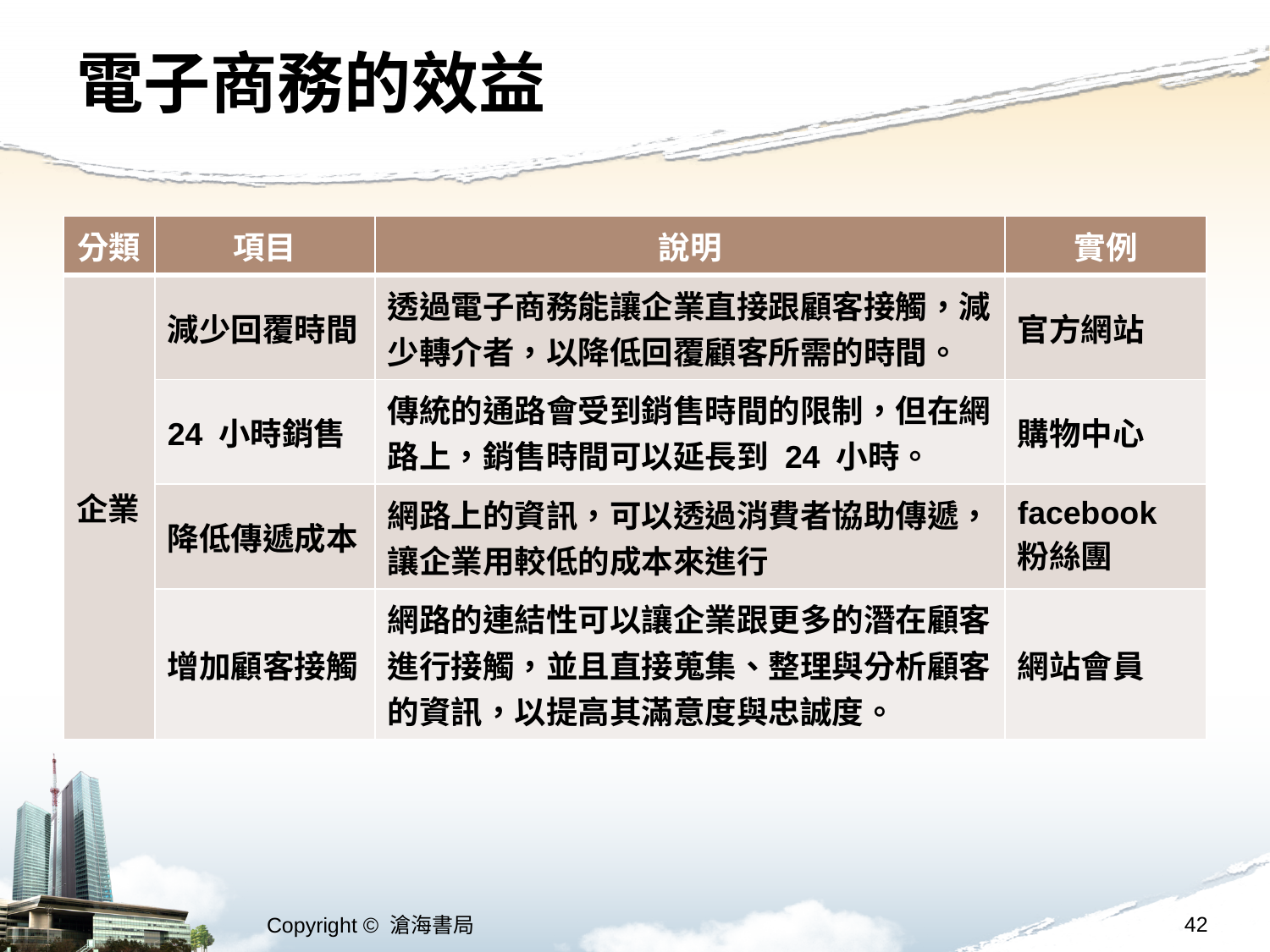

# 電子商務的效益
| 分類 | 項目 | 說明 | 實例 |
| --- | --- | --- | --- |
| 企業 | 減少回覆時間 | 透過電子商務能讓企業直接跟顧客接觸，減 少轉介者，以降低回覆顧客所需的時間。 | 官方網站 |
|  | 24 小時銷售 | 傳統的通路會受到銷售時間的限制，但在網 路上，銷售時間可以延長到 24 小時。 | 購物中心 |
|  | 降低傳遞成本 | 網路上的資訊，可以透過消費者協助傳遞， 讓企業用較低的成本來進行 | facebook 粉絲團 |
|  | 增加顧客接觸 | 網路的連結性可以讓企業跟更多的潛在顧客 進行接觸，並且直接蒐集、整理與分析顧客 的資訊，以提高其滿意度與忠誠度。 | 網站會員 |
42
Copyright © 滄海書局